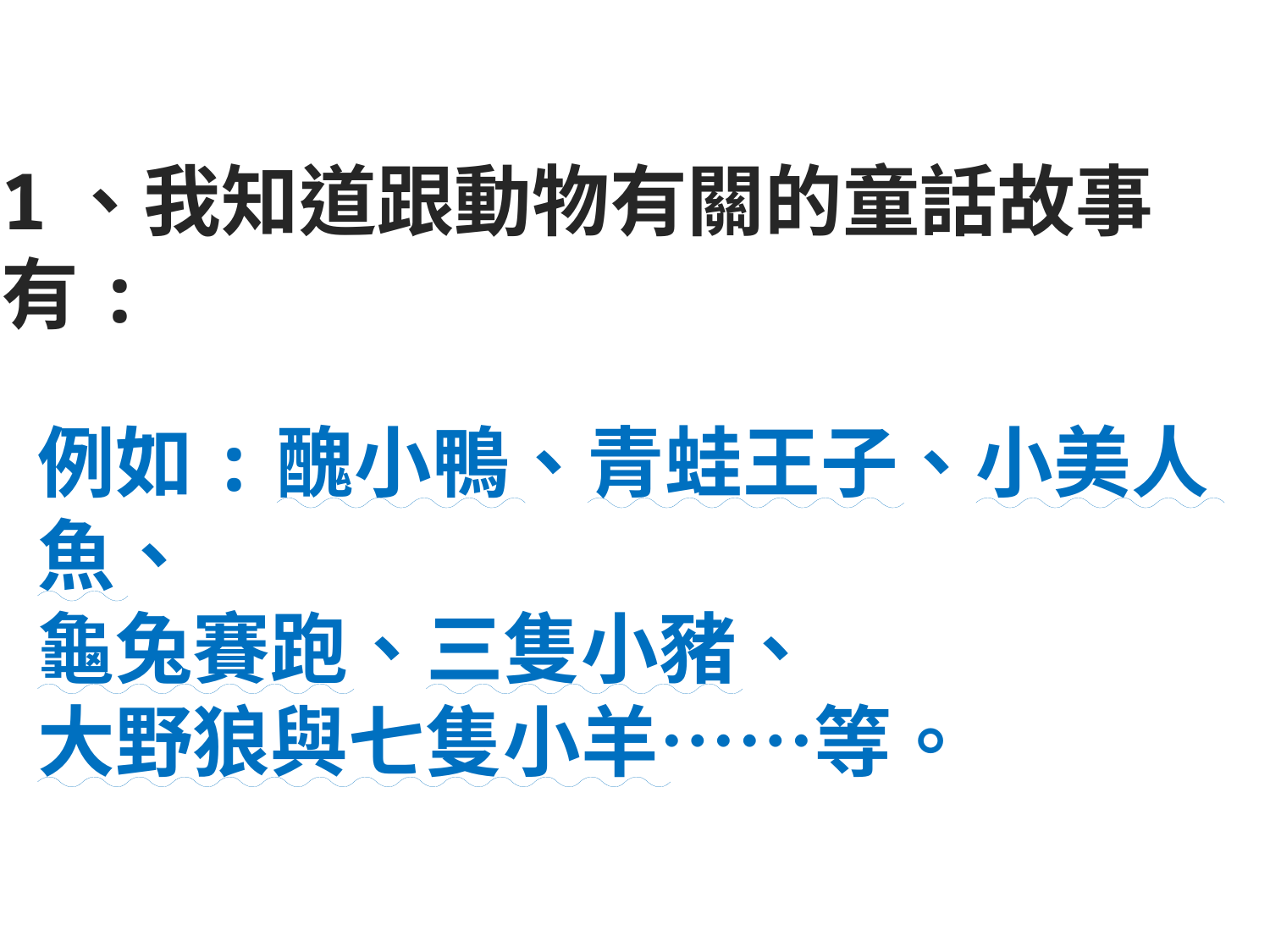

1、我知道跟動物有關的童話故事有:
# 例如:醜小鴨、青蛙王子、小美人魚、 龜兔賽跑、三隻小豬、 大野狼與七隻小羊……等。